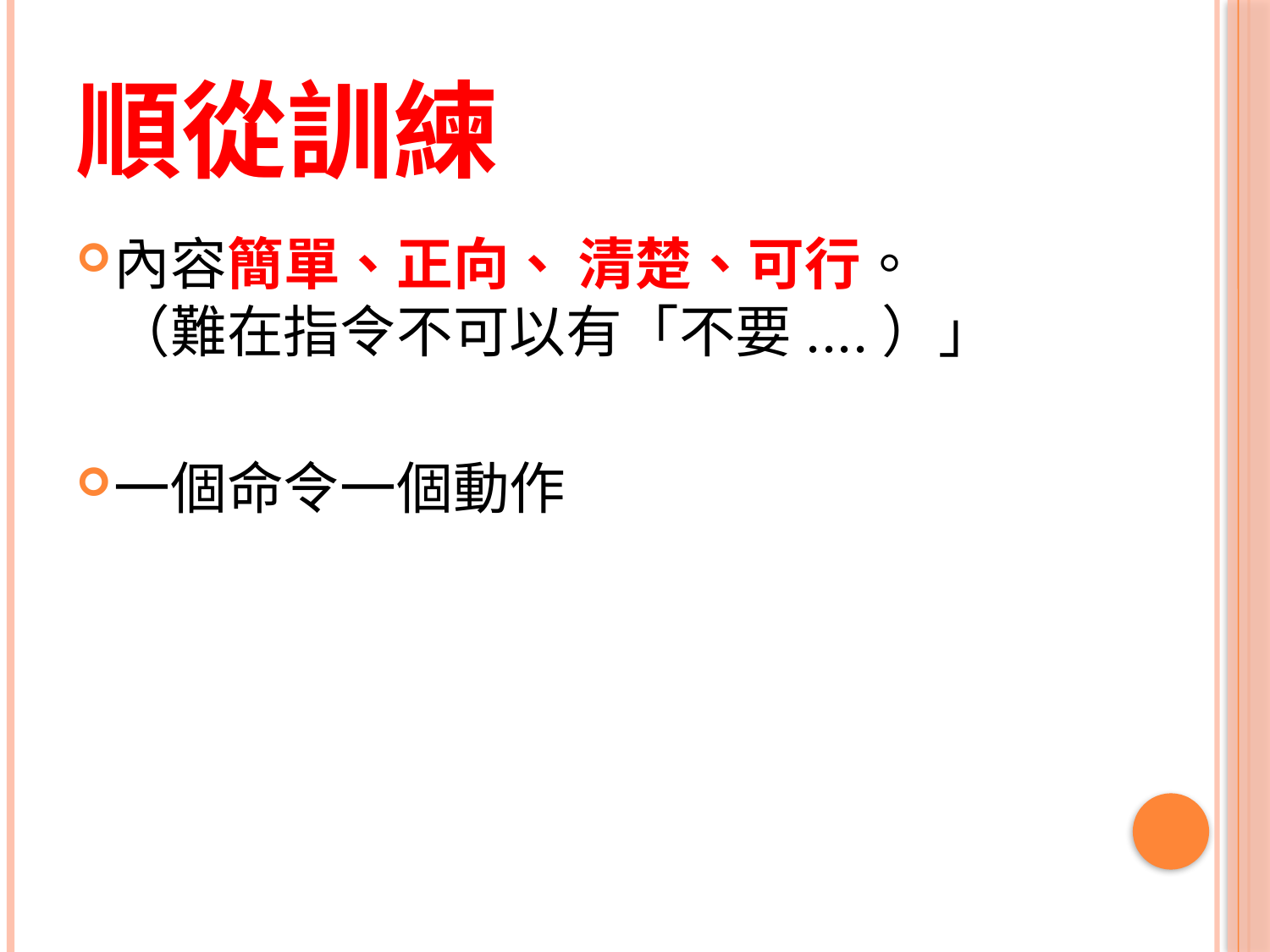

# 順從訓練
內容簡單、正向、 清楚、可行。
（難在指令不可以有「不要....）」

一個命令一個動作